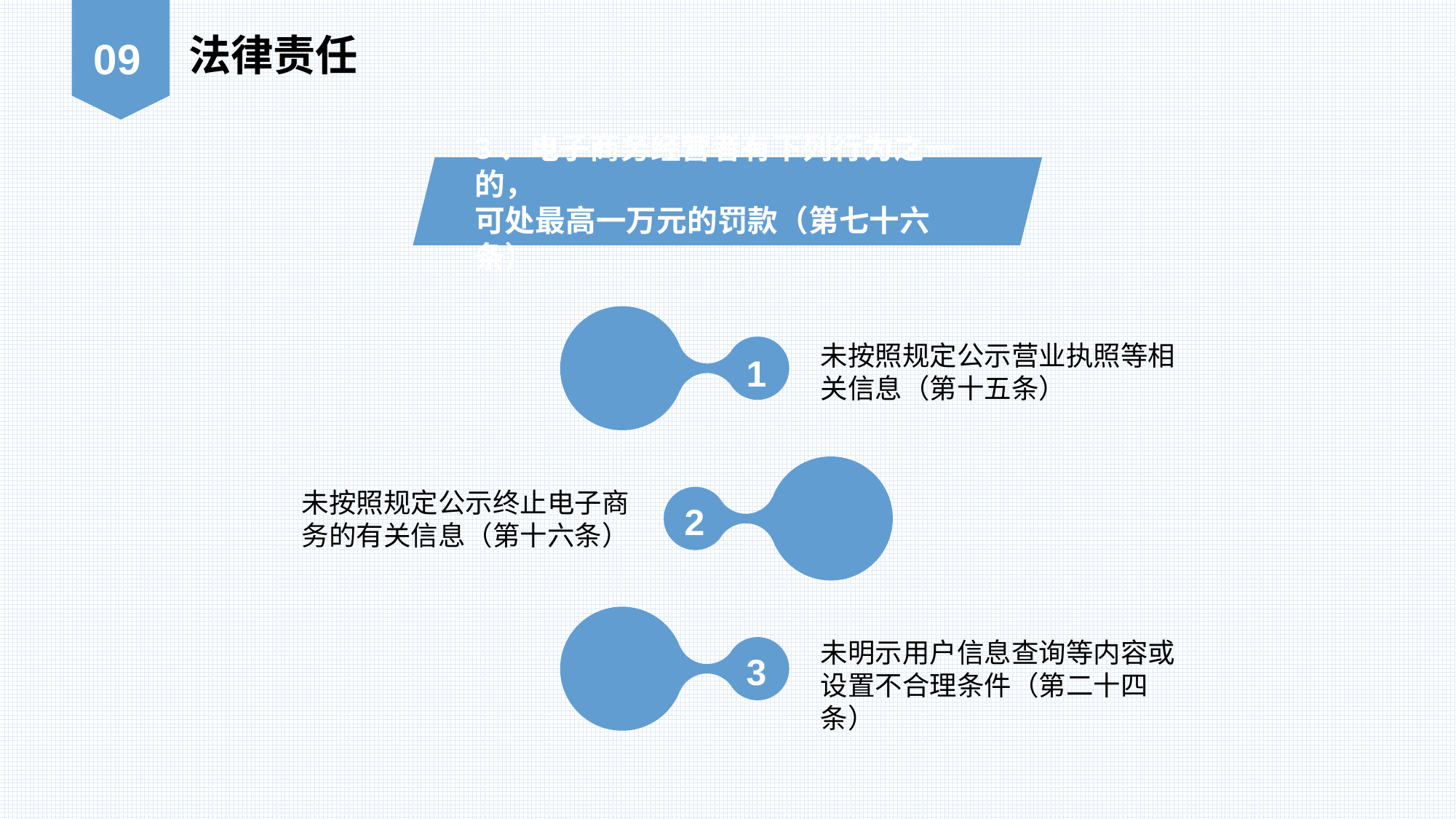

法律责任
09
3、电子商务经营者有下列行为之一的，
可处最高一万元的罚款（第七十六条）

未按照规定公示营业执照等相关信息（第十五条）
1

未按照规定公示终止电子商务的有关信息（第十六条）
2

未明示用户信息查询等内容或设置不合理条件（第二十四条）
3